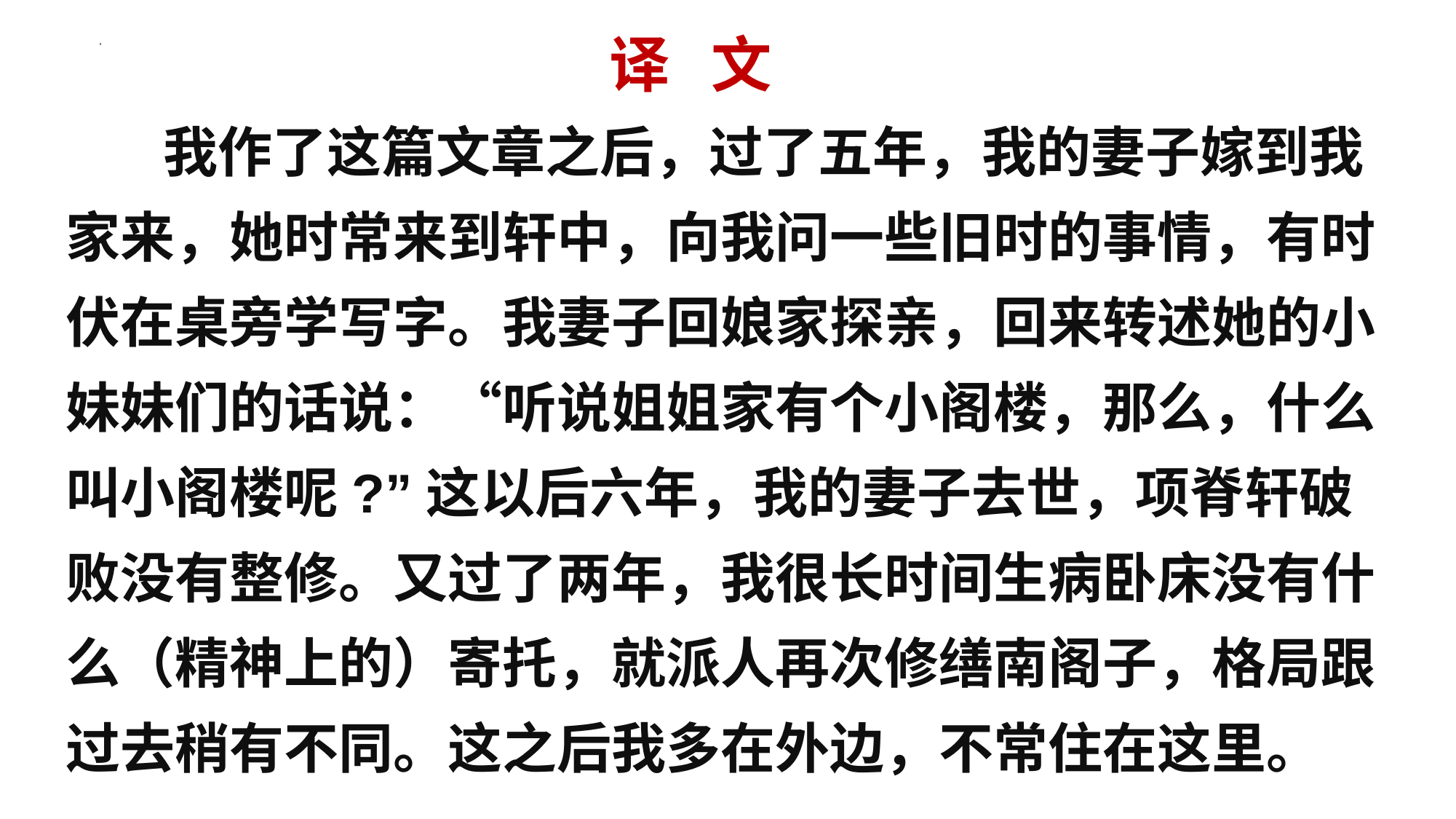

译   文
　　                   我作了这篇文章之后，过了五年，我的妻子嫁到我家来，她时常来到轩中，向我问一些旧时的事情，有时伏在桌旁学写字。我妻子回娘家探亲，回来转述她的小妹妹们的话说：“听说姐姐家有个小阁楼，那么，什么叫小阁楼呢?”这以后六年，我的妻子去世，项脊轩破败没有整修。又过了两年，我很长时间生病卧床没有什么（精神上的）寄托，就派人再次修缮南阁子，格局跟过去稍有不同。这之后我多在外边，不常住在这里。